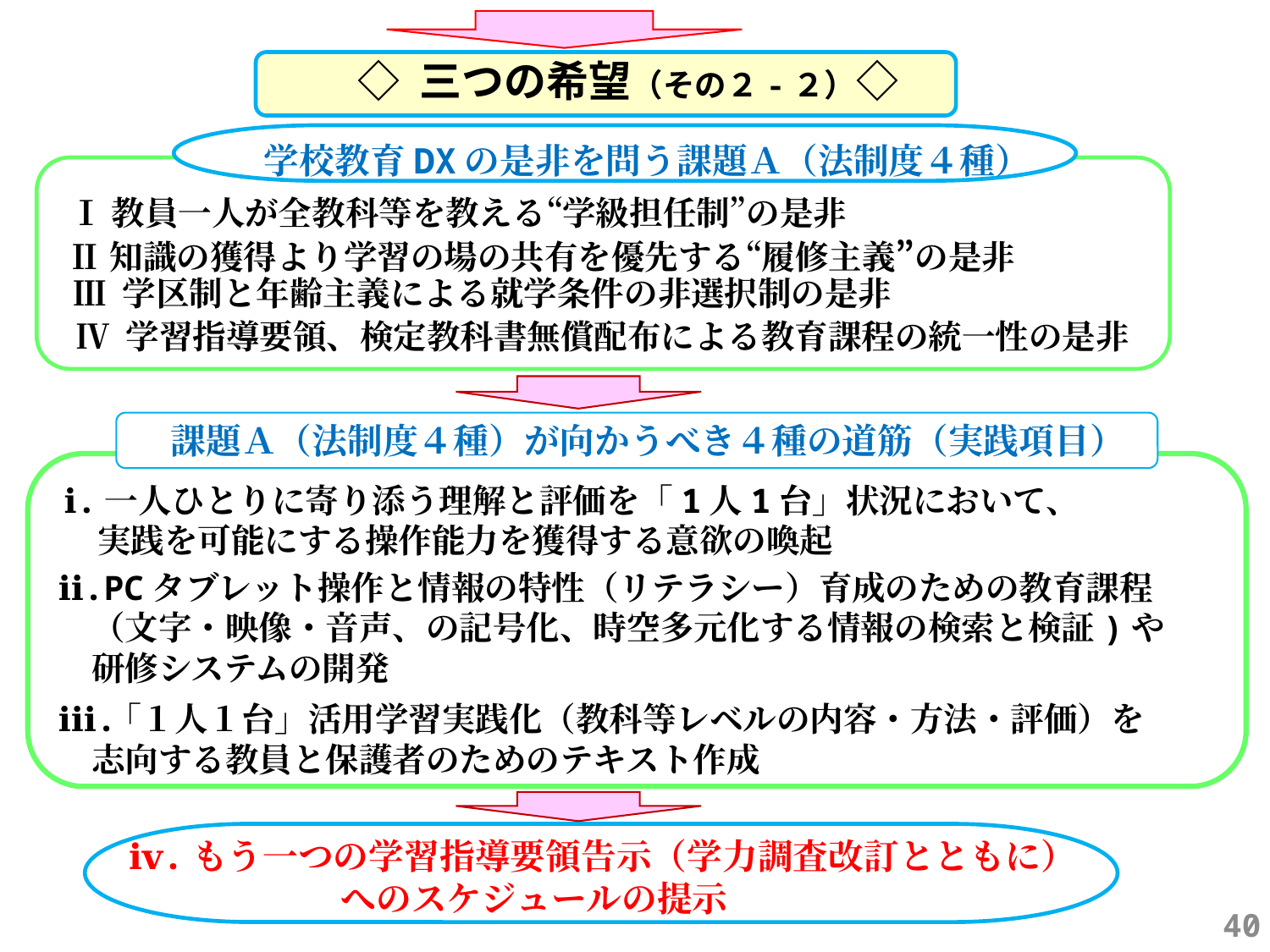

◇ 三つの希望（その２-２）◇

学校教育DXの是非を問う課題Ａ（法制度４種）

Ⅰ教員一人が全教科等を教える“学級担任制”の是非
Ⅱ知識の獲得より学習の場の共有を優先する“履修主義”の是非
Ⅲ 学区制と年齢主義による就学条件の非選択制の是非
Ⅳ 学習指導要領、検定教科書無償配布による教育課程の統一性の是非

課題Ａ（法制度４種）が向かうべき４種の道筋（実践項目）

ⅰ.一人ひとりに寄り添う理解と評価を「1人1台」状況において、
　実践を可能にする操作能力を獲得する意欲の喚起
ⅱ.PCタブレット操作と情報の特性（リテラシー）育成のための教育課程
　（文字・映像・音声、の記号化、時空多元化する情報の検索と検証)や
　研修システムの開発
ⅲ.｢１人１台」活用学習実践化（教科等レベルの内容・方法・評価）を
　志向する教員と保護者のためのテキスト作成

ⅳ.もう一つの学習指導要領告示（学力調査改訂とともに）
　　　　　　へのスケジュールの提示
40